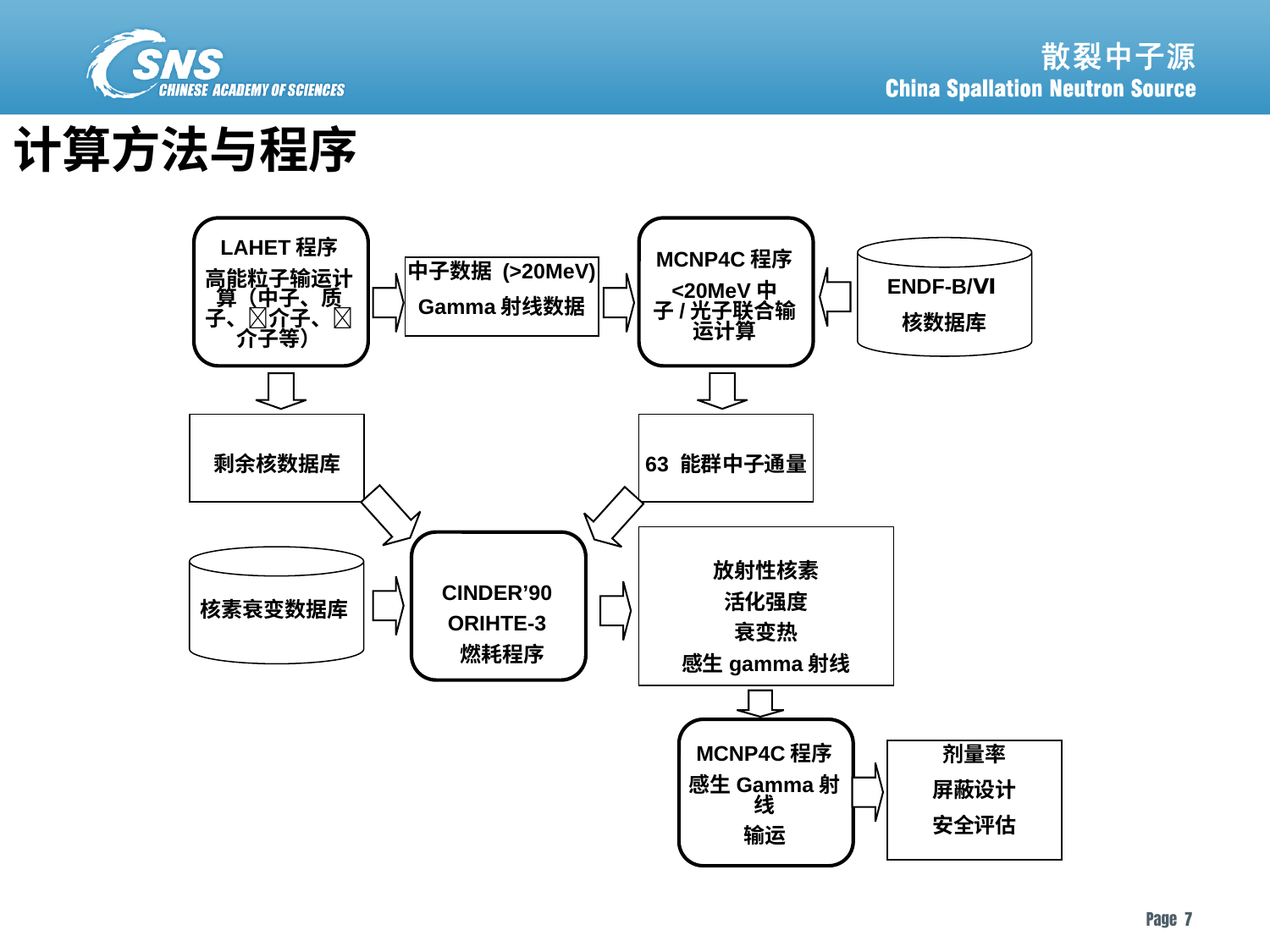

# 计算方法与程序

LAHET程序
高能粒子输运计算（中子、质子、π介子、μ介子等）

MCNP4C程序
<20MeV中子/光子联合输运计算

ENDF-B/Ⅵ
核数据库
中子数据 (>20MeV)
Gamma射线数据

剩余核数据库

63 能群中子通量

放射性核素
活化强度
衰变热
感生gamma射线

CINDER’90
ORIHTE-3
 燃耗程序

核素衰变数据库

MCNP4C程序
感生Gamma射线
输运
剂量率
屏蔽设计
安全评估